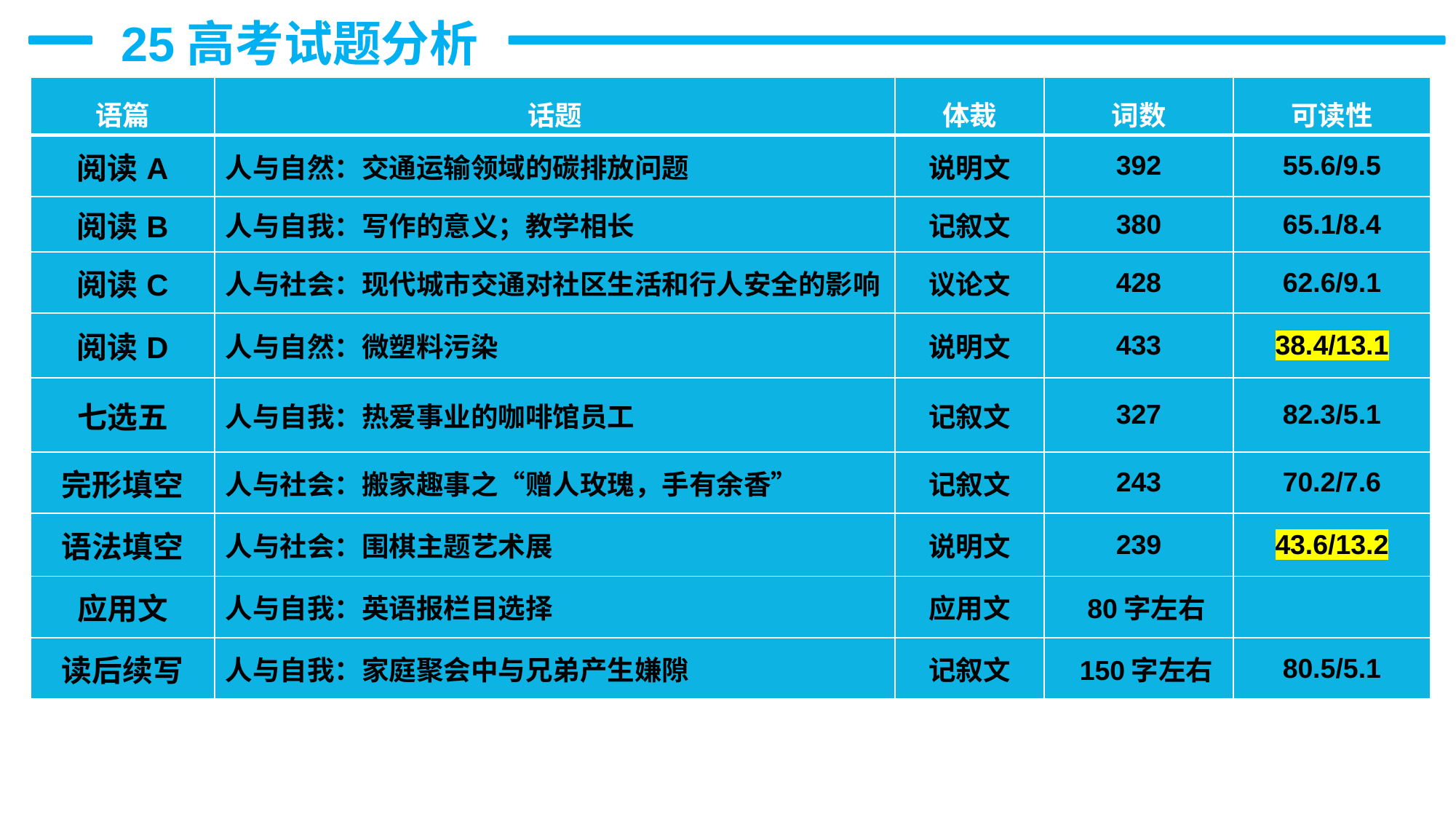

25高考试题分析

| 语篇 | 话题 | 体裁 | 词数 | 可读性 |
| --- | --- | --- | --- | --- |
| 阅读A | 人与自然：交通运输领域的碳排放问题 | 说明文 | 392 | 55.6/9.5 |
| 阅读B | 人与自我：写作的意义；教学相长 | 记叙文 | 380 | 65.1/8.4 |
| 阅读C | 人与社会：现代城市交通对社区生活和行人安全的影响 | 议论文 | 428 | 62.6/9.1 |
| 阅读D | 人与自然：微塑料污染 | 说明文 | 433 | 38.4/13.1 |
| 七选五 | 人与自我：热爱事业的咖啡馆员工 | 记叙文 | 327 | 82.3/5.1 |
| 完形填空 | 人与社会：搬家趣事之“赠人玫瑰，手有余香” | 记叙文 | 243 | 70.2/7.6 |
| 语法填空 | 人与社会：围棋主题艺术展 | 说明文 | 239 | 43.6/13.2 |
| 应用文 | 人与自我：英语报栏目选择 | 应用文 | 80字左右 |  |
| 读后续写 | 人与自我：家庭聚会中与兄弟产生嫌隙 | 记叙文 | 150字左右 | 80.5/5.1 |